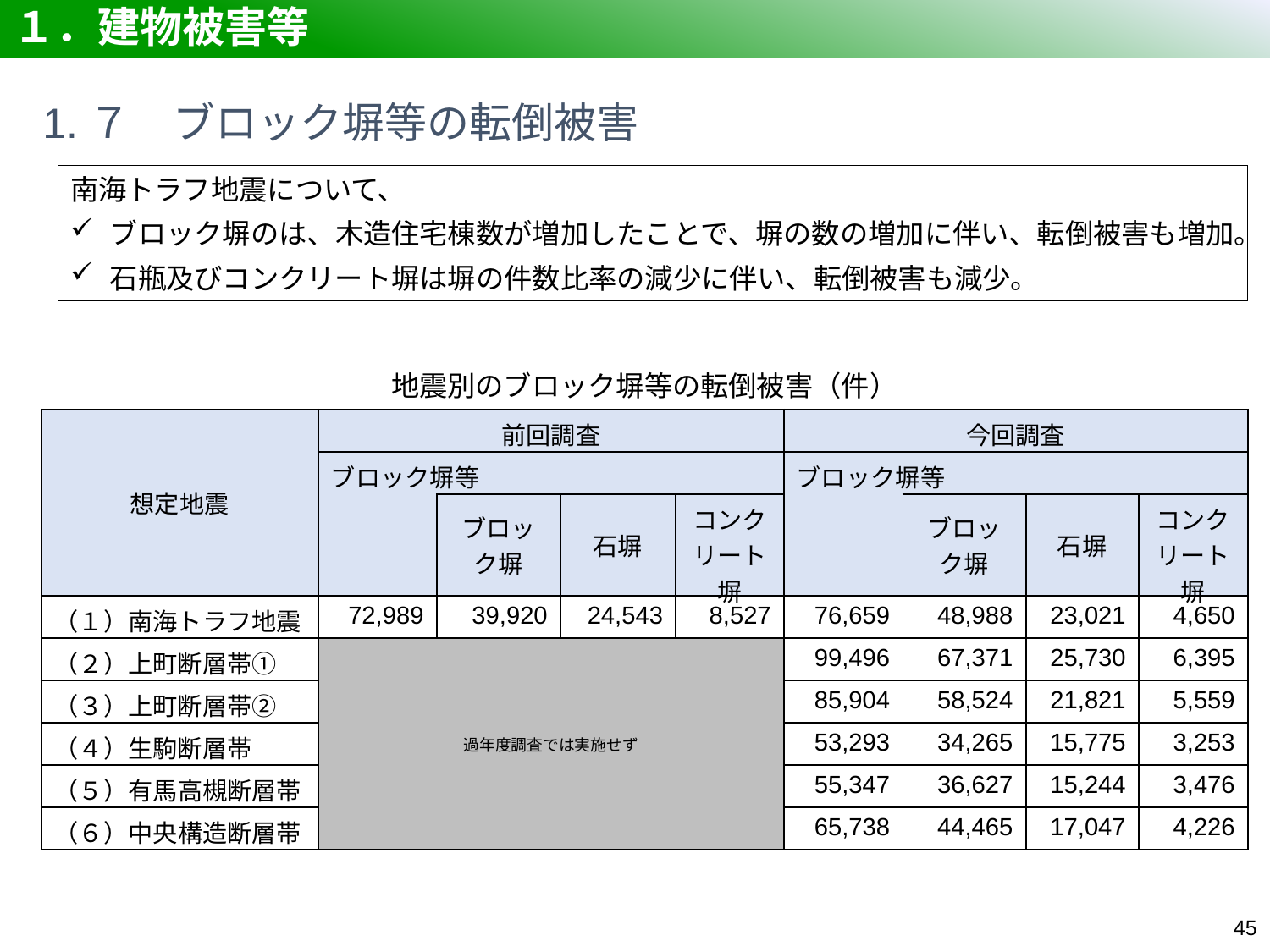

# １．建物被害等
1.７　ブロック塀等の転倒被害
南海トラフ地震について、
ブロック塀のは、木造住宅棟数が増加したことで、塀の数の増加に伴い、転倒被害も増加。
石瓶及びコンクリート塀は塀の件数比率の減少に伴い、転倒被害も減少。
地震別のブロック塀等の転倒被害（件）
| 想定地震 | 前回調査 |  |  |  | 今回調査 |  |  |  |
| --- | --- | --- | --- | --- | --- | --- | --- | --- |
|  | ブロック塀等 |  |  |  | ブロック塀等 |  |  |  |
|  |  | ブロック塀 | 石塀 | コンク リート塀 |  | ブロック塀 | 石塀 | コンク リート塀 |
| （１）南海トラフ地震 | 72,989 | 39,920 | 24,543 | 8,527 | 76,659 | 48,988 | 23,021 | 4,650 |
| （２）上町断層帯① | 過年度調査では実施せず |  |  |  | 99,496 | 67,371 | 25,730 | 6,395 |
| （３）上町断層帯② |  |  |  |  | 85,904 | 58,524 | 21,821 | 5,559 |
| （４）生駒断層帯 |  |  |  |  | 53,293 | 34,265 | 15,775 | 3,253 |
| （５）有馬高槻断層帯 |  |  |  |  | 55,347 | 36,627 | 15,244 | 3,476 |
| （６）中央構造断層帯 |  |  |  |  | 65,738 | 44,465 | 17,047 | 4,226 |
45